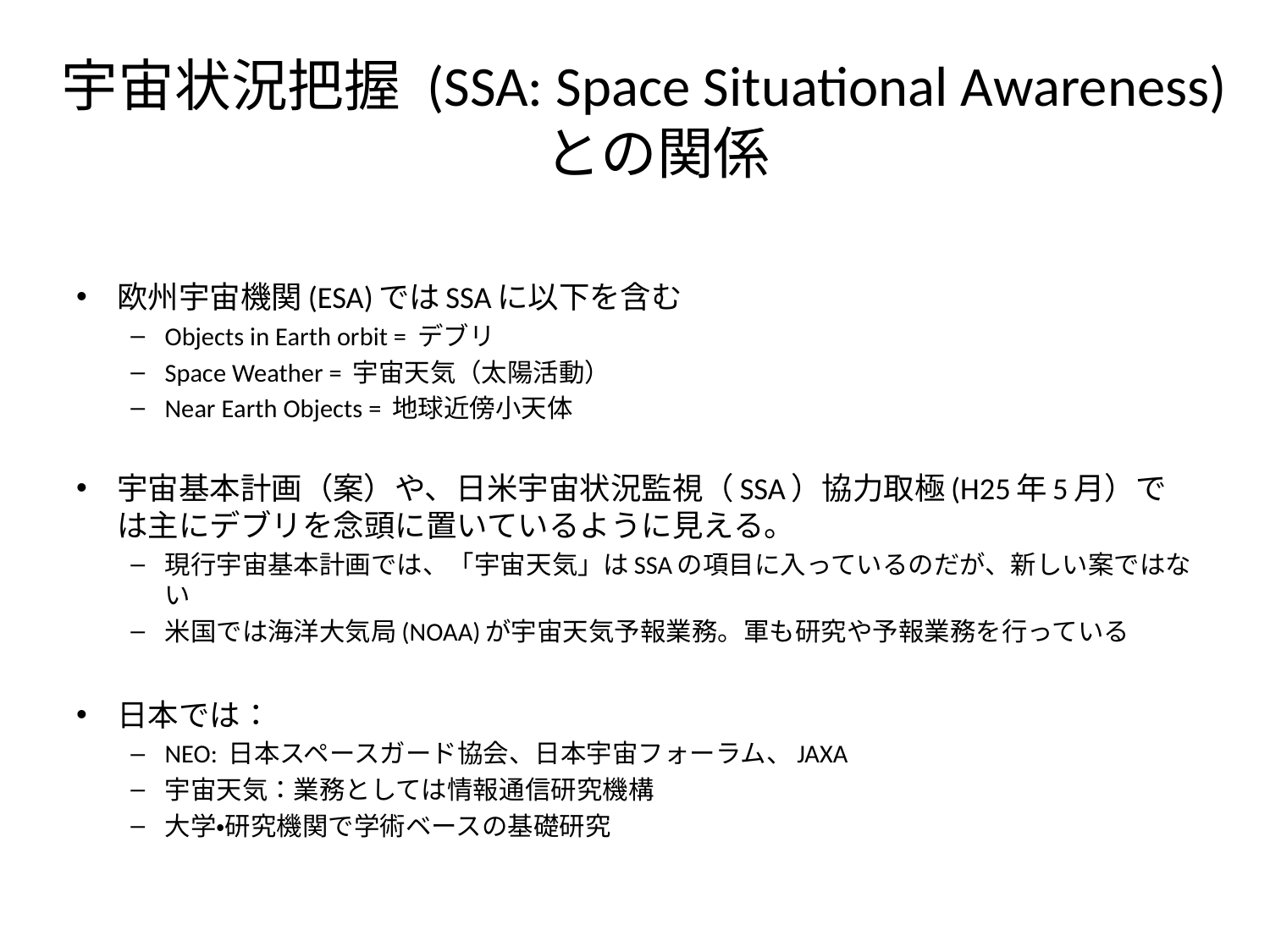

# 宇宙状況把握 (SSA: Space Situational Awareness) との関係

欧州宇宙機関(ESA)ではSSAに以下を含む
Objects in Earth orbit = デブリ
Space Weather = 宇宙天気（太陽活動）
Near Earth Objects = 地球近傍小天体

宇宙基本計画（案）や、日米宇宙状況監視（SSA）協力取極(H25年5月）では主にデブリを念頭に置いているように見える。
現行宇宙基本計画では、「宇宙天気」はSSAの項目に入っているのだが、新しい案ではない
米国では海洋大気局(NOAA)が宇宙天気予報業務。軍も研究や予報業務を行っている

日本では：
NEO: 日本スペースガード協会、日本宇宙フォーラム、JAXA
宇宙天気：業務としては情報通信研究機構
大学・研究機関で学術ベースの基礎研究